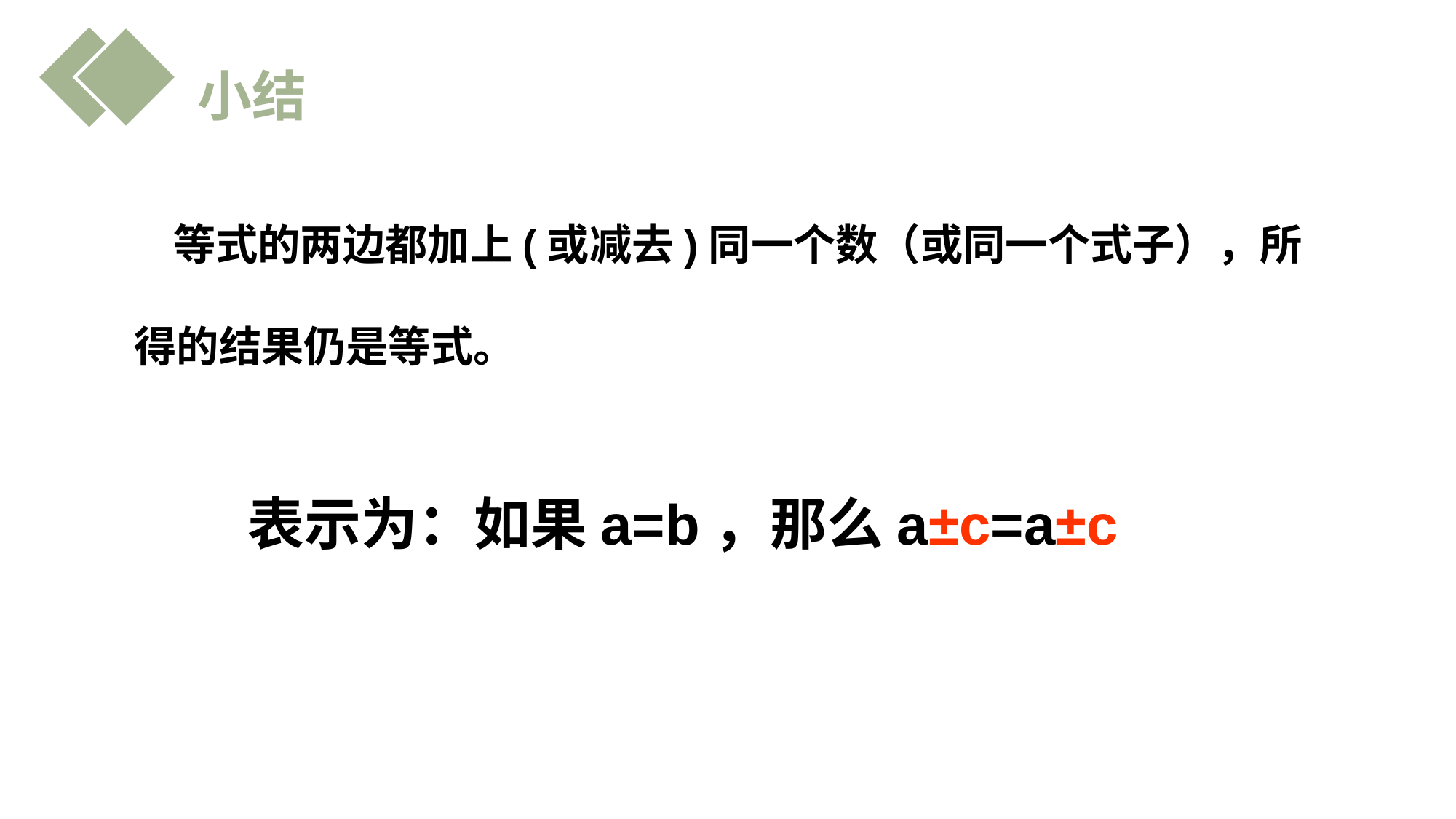

小结
   等式的两边都加上(或减去)同一个数（或同一个式子），所得的结果仍是等式。
表示为：如果a=b，那么a±c=a±c